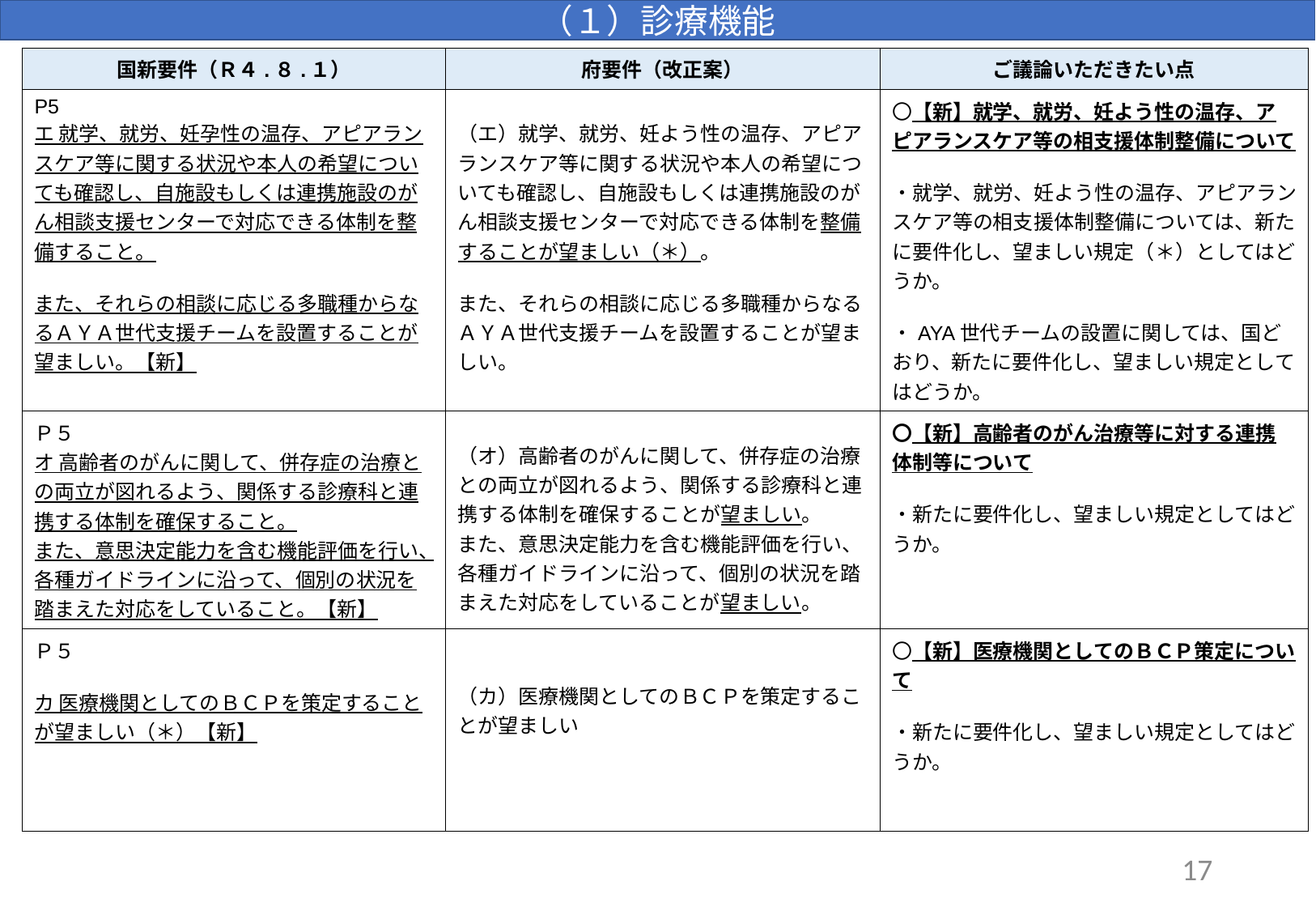

（１）診療機能
| 国新要件（Ｒ４.８.１） | 府要件（改正案） | ご議論いただきたい点 |
| --- | --- | --- |
| P5 エ 就学、就労、妊孕性の温存、アピアランスケア等に関する状況や本人の希望についても確認し、自施設もしくは連携施設のがん相談支援センターで対応できる体制を整備すること。 また、それらの相談に応じる多職種からなるＡＹＡ世代支援チームを設置することが望ましい。【新】 | （エ）就学、就労、妊よう性の温存、アピアランスケア等に関する状況や本人の希望についても確認し、自施設もしくは連携施設のがん相談支援センターで対応できる体制を整備することが望ましい（＊）。 また、それらの相談に応じる多職種からなるＡＹＡ世代支援チームを設置することが望ましい。 | 〇【新】就学、就労、妊よう性の温存、アピアランスケア等の相支援体制整備について ・就学、就労、妊よう性の温存、アピアランスケア等の相支援体制整備については、新たに要件化し、望ましい規定（＊）としてはどうか。 ・AYA世代チームの設置に関しては、国どおり、新たに要件化し、望ましい規定としてはどうか。 |
| Ｐ５ オ 高齢者のがんに関して、併存症の治療との両立が図れるよう、関係する診療科と連携する体制を確保すること。 また、意思決定能力を含む機能評価を行い、各種ガイドラインに沿って、個別の状況を踏まえた対応をしていること。【新】 | （オ）高齢者のがんに関して、併存症の治療との両立が図れるよう、関係する診療科と連携する体制を確保することが望ましい。 また、意思決定能力を含む機能評価を行い、各種ガイドラインに沿って、個別の状況を踏まえた対応をしていることが望ましい。 | 〇【新】高齢者のがん治療等に対する連携体制等について ・新たに要件化し、望ましい規定としてはどうか。 |
| Ｐ５ カ 医療機関としてのＢＣＰを策定することが望ましい（＊）【新】 | （カ）医療機関としてのＢＣＰを策定することが望ましい | 〇【新】医療機関としてのＢＣＰ策定について ・新たに要件化し、望ましい規定としてはどうか。 |
17